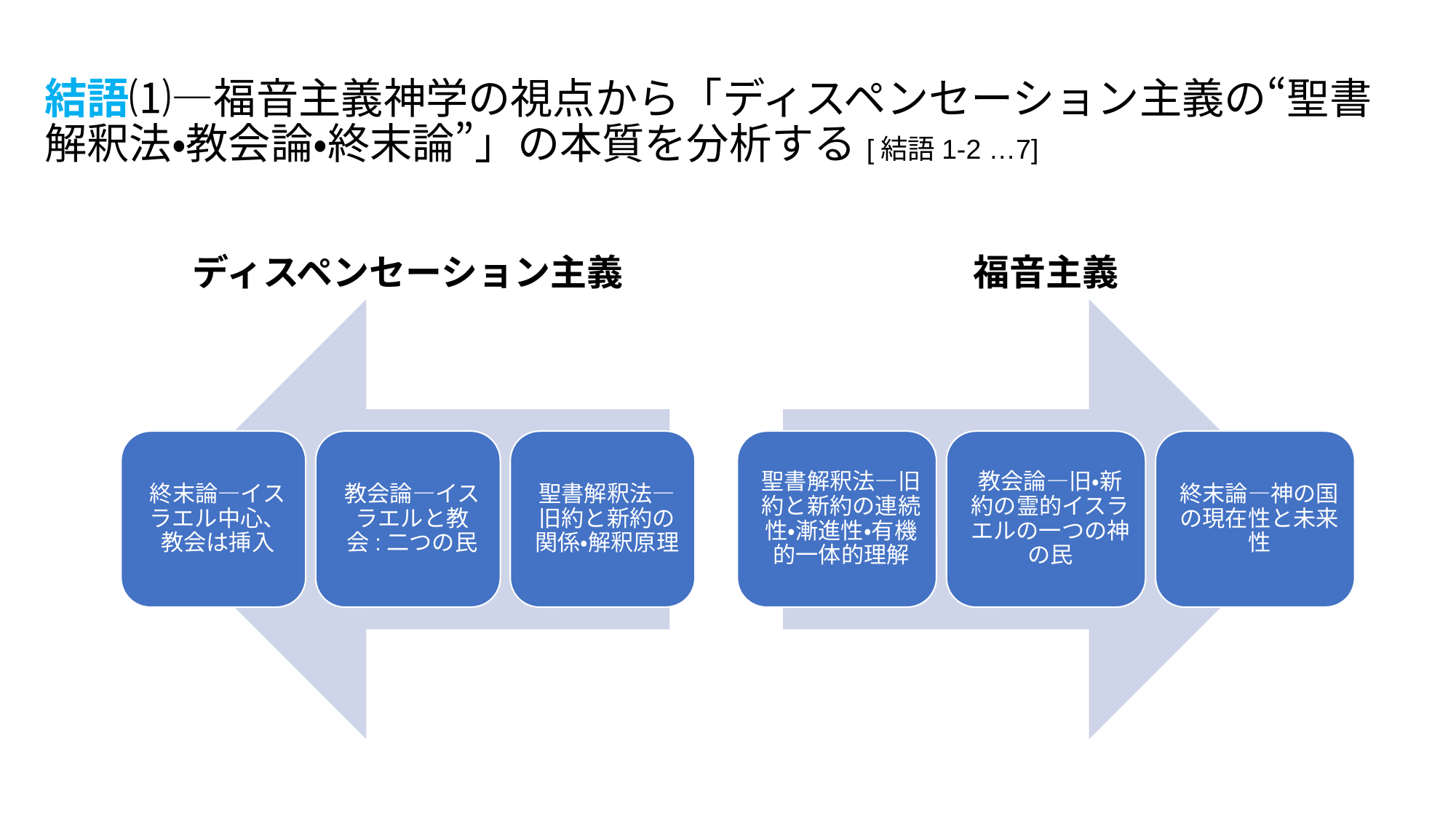

# 結語⑴―福音主義神学の視点から「ディスペンセーション主義の“聖書解釈法・教会論・終末論”」の本質を分析する[結語1-2 …7]
ディスペンセーション主義
福音主義
終末論―イスラエル中心、教会は挿入
教会論―イスラエルと教会:二つの民
聖書解釈法―旧約と新約の関係・解釈原理
聖書解釈法―旧約と新約の連続性・漸進性・有機的一体的理解
教会論―旧・新約の霊的イスラエルの一つの神の民
終末論―神の国の現在性と未来性